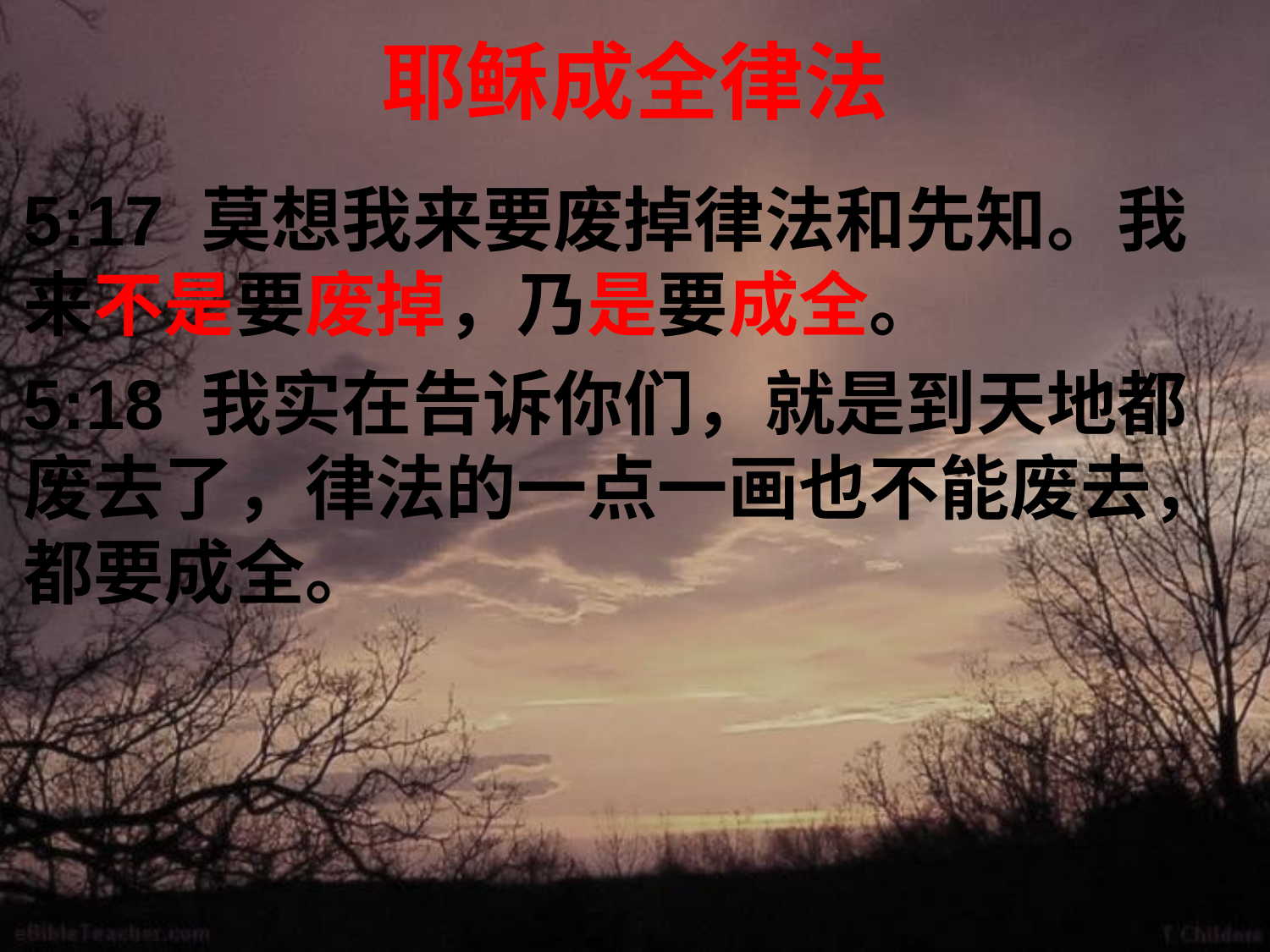

# 耶稣成全律法
5:17 莫想我来要废掉律法和先知。我来不是要废掉，乃是要成全。
5:18 我实在告诉你们，就是到天地都废去了，律法的一点一画也不能废去，都要成全。